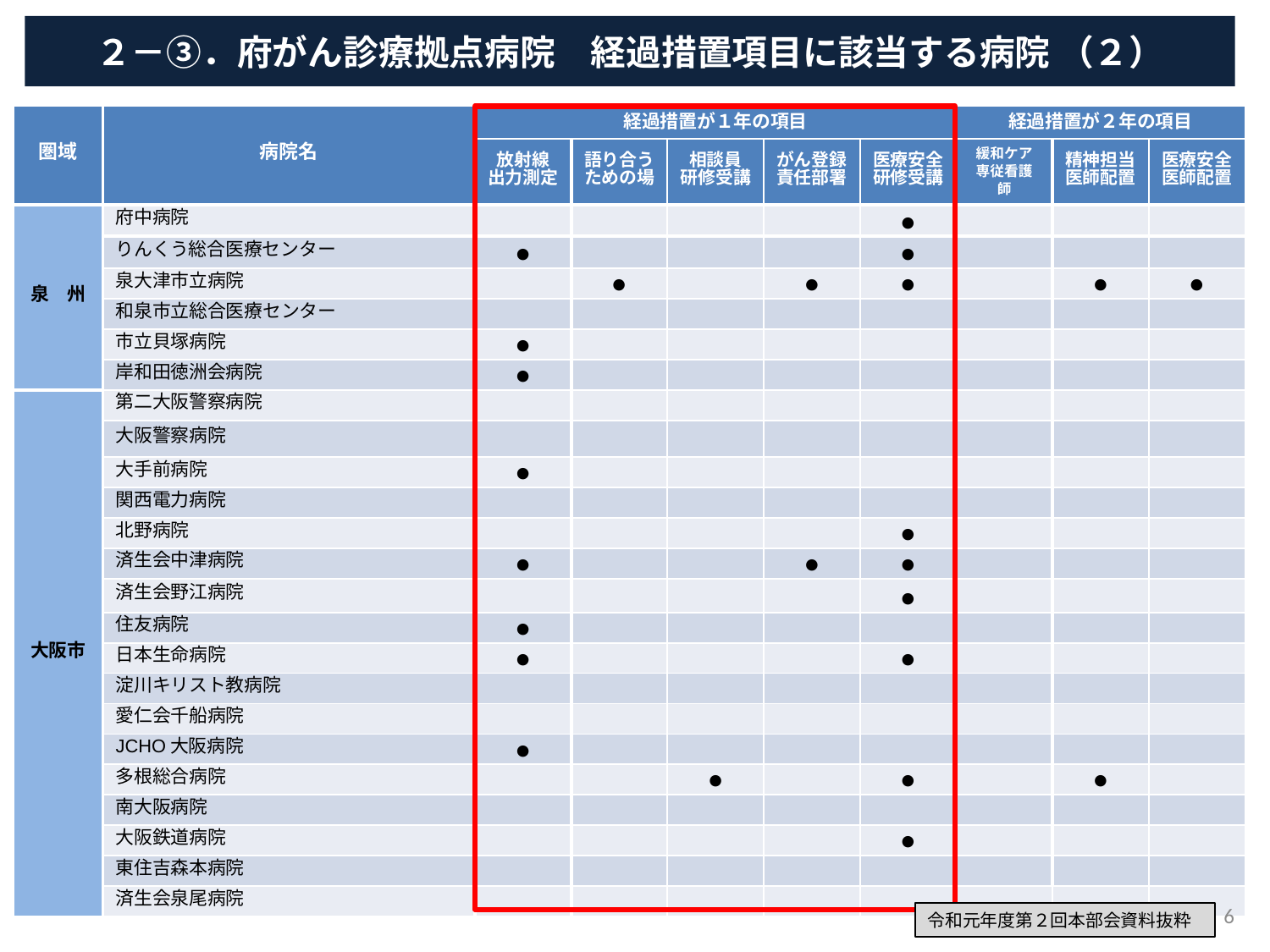

２－③．府がん診療拠点病院　経過措置項目に該当する病院 （２）
| 圏域 | 病院名 | 経過措置が１年の項目 |  |  |  |  | 経過措置が２年の項目 |  |  |
| --- | --- | --- | --- | --- | --- | --- | --- | --- | --- |
|  |  | 放射線 出力測定 | 語り合うための場 | 相談員 研修受講 | がん登録 責任部署 | 医療安全研修受講 | 緩和ケア 専従看護師 | 精神担当 医師配置 | 医療安全 医師配置 |
| 泉　州 | 府中病院 |  |  |  |  | ● |  |  |  |
|  | りんくう総合医療センター | ● |  |  |  | ● |  |  |  |
|  | 泉大津市立病院 |  | ● |  | ● | ● |  | ● | ● |
|  | 和泉市立総合医療センター |  |  |  |  |  |  |  |  |
|  | 市立貝塚病院 | ● |  |  |  |  |  |  |  |
|  | 岸和田徳洲会病院 | ● |  |  |  |  |  |  |  |
| 大阪市 | 第二大阪警察病院 |  |  |  |  |  |  |  |  |
|  | 大阪警察病院 |  |  |  |  |  |  |  |  |
|  | 大手前病院 | ● |  |  |  |  |  |  |  |
|  | 関西電力病院 |  |  |  |  |  |  |  |  |
|  | 北野病院 |  |  |  |  | ● |  |  |  |
|  | 済生会中津病院 | ● |  |  | ● | ● |  |  |  |
|  | 済生会野江病院 |  |  |  |  | ● |  |  |  |
|  | 住友病院 | ● |  |  |  |  |  |  |  |
|  | 日本生命病院 | ● |  |  |  | ● |  |  |  |
|  | 淀川キリスト教病院 |  |  |  |  |  |  |  |  |
|  | 愛仁会千船病院 |  |  |  |  |  |  |  |  |
|  | JCHO大阪病院 | ● |  |  |  |  |  |  |  |
|  | 多根総合病院 |  |  | ● |  | ● |  | ● |  |
|  | 南大阪病院 |  |  |  |  |  |  |  |  |
|  | 大阪鉄道病院 |  |  |  |  | ● |  |  |  |
|  | 東住吉森本病院 |  |  |  |  |  |  |  |  |
|  | 済生会泉尾病院 |  |  |  |  |  |  |  |  |

6
令和元年度第２回本部会資料抜粋